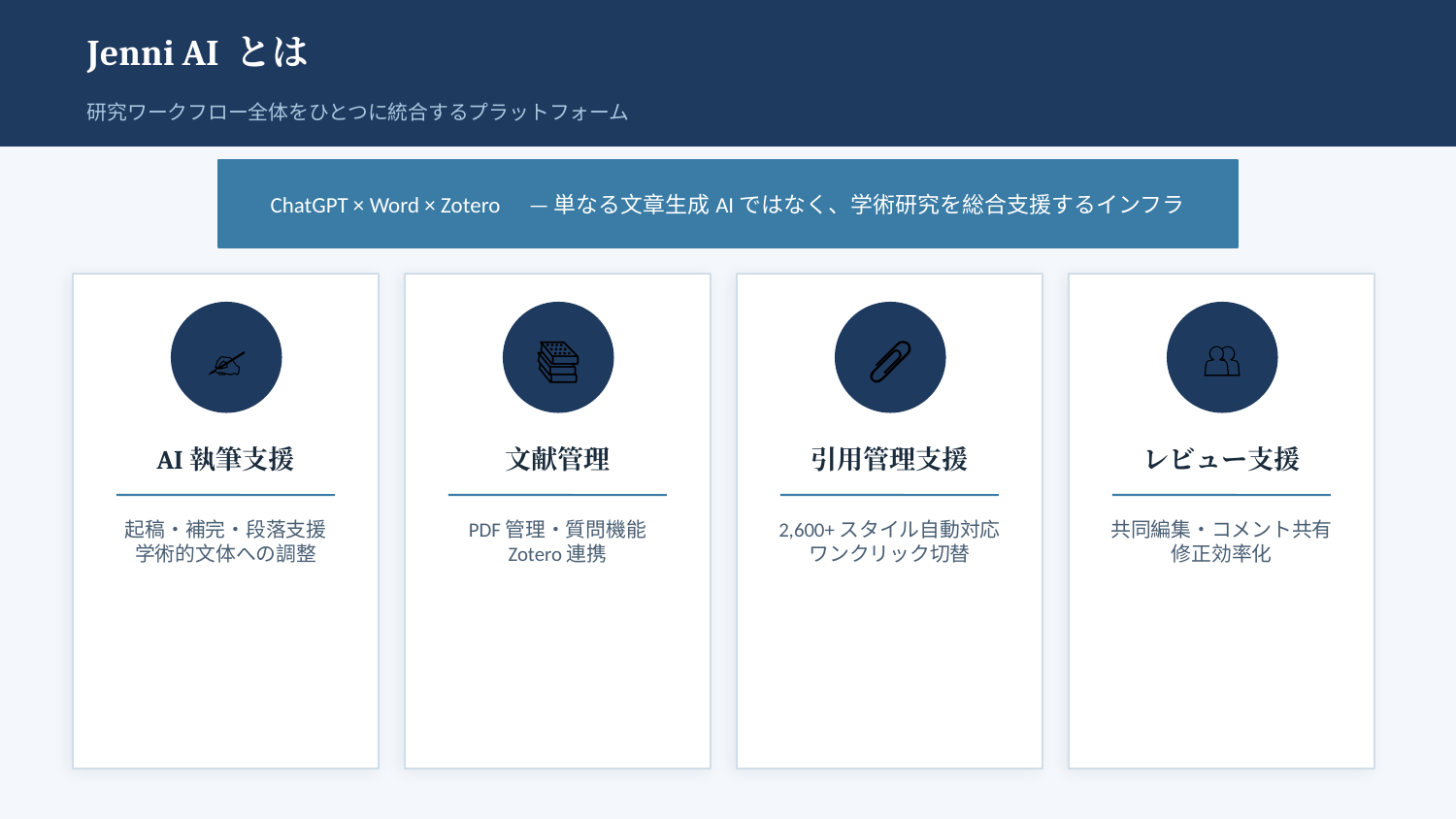

Jenni AI とは
研究ワークフロー全体をひとつに統合するプラットフォーム

ChatGPT × Word × Zotero　— 単なる文章生成AIではなく、学術研究を総合支援するインフラ

✍️

📚

📎

👥
AI執筆支援
文献管理
引用管理支援
レビュー支援

起稿・補完・段落支援
学術的文体への調整
PDF管理・質問機能
Zotero連携
2,600+スタイル自動対応
ワンクリック切替
共同編集・コメント共有
修正効率化